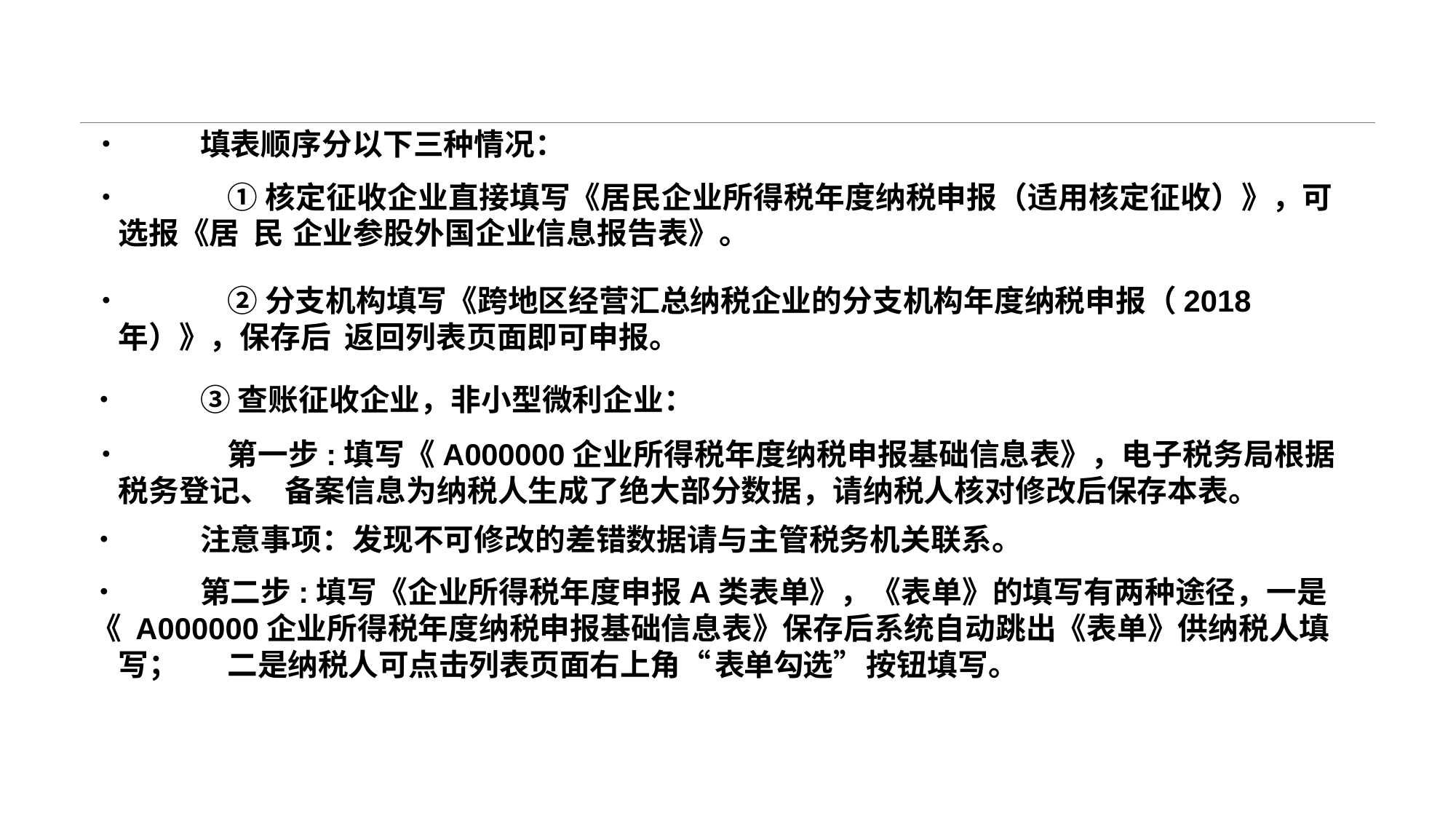

•	填表顺序分以下三种情况：
•	①核定征收企业直接填写《居民企业所得税年度纳税申报（适用核定征收）》，可选报《居  民 企业参股外国企业信息报告表》。

•	②分支机构填写《跨地区经营汇总纳税企业的分支机构年度纳税申报（2018年）》，保存后  返回列表页面即可申报。
•	③查账征收企业，非小型微利企业：
•	第一步:填写《A000000企业所得税年度纳税申报基础信息表》，电子税务局根据税务登记、  备案信息为纳税人生成了绝大部分数据，请纳税人核对修改后保存本表。
•	注意事项：发现不可修改的差错数据请与主管税务机关联系。
•	第二步:填写《企业所得税年度申报A类表单》，《表单》的填写有两种途径，一是
《 A000000企业所得税年度纳税申报基础信息表》保存后系统自动跳出《表单》供纳税人填  写；	二是纳税人可点击列表页面右上角“	表单勾选”	按钮填写。